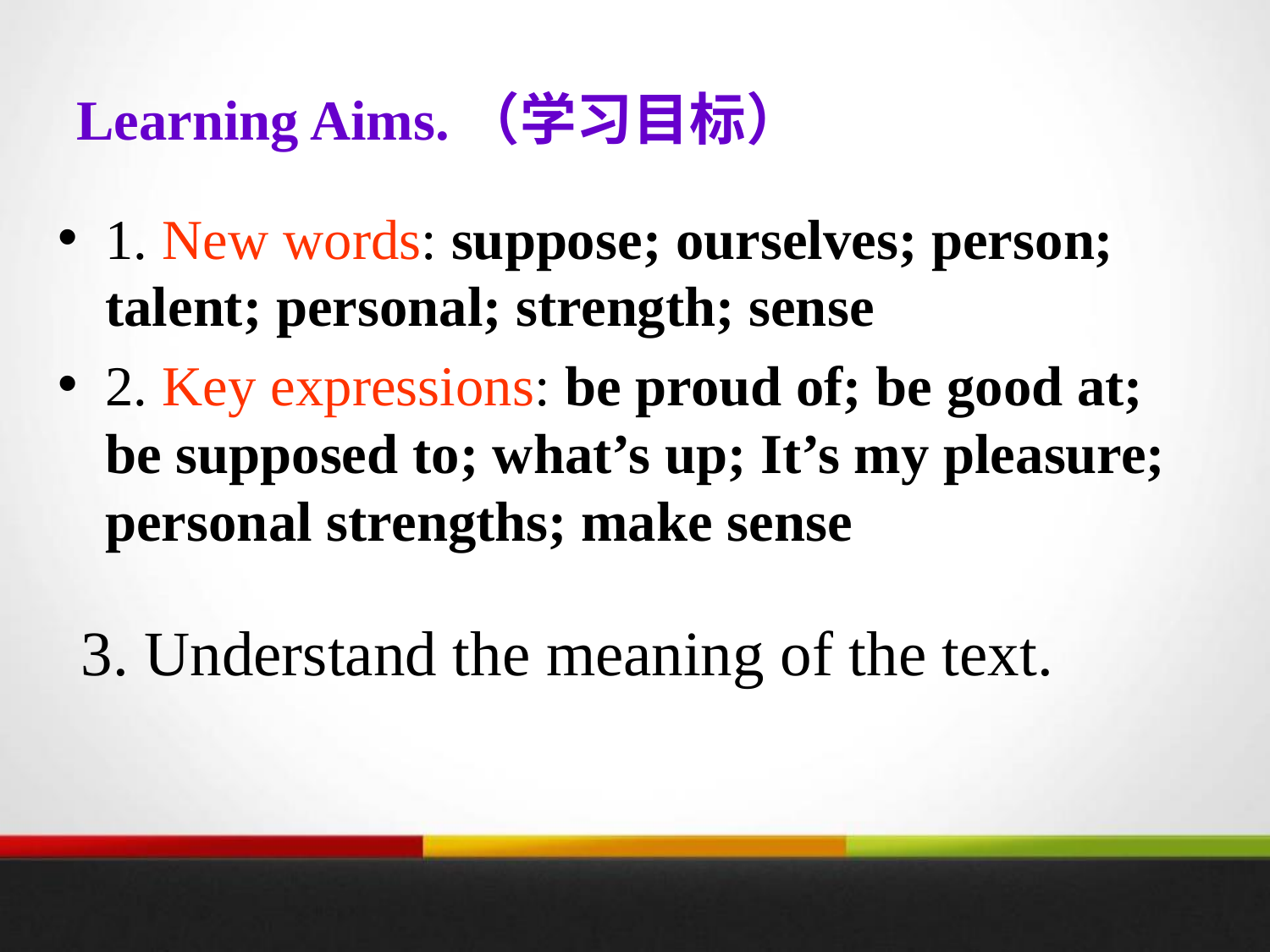

# Learning Aims.（学习目标）
1. New words: suppose; ourselves; person; talent; personal; strength; sense
2. Key expressions: be proud of; be good at; be supposed to; what’s up; It’s my pleasure; personal strengths; make sense
3. Understand the meaning of the text.